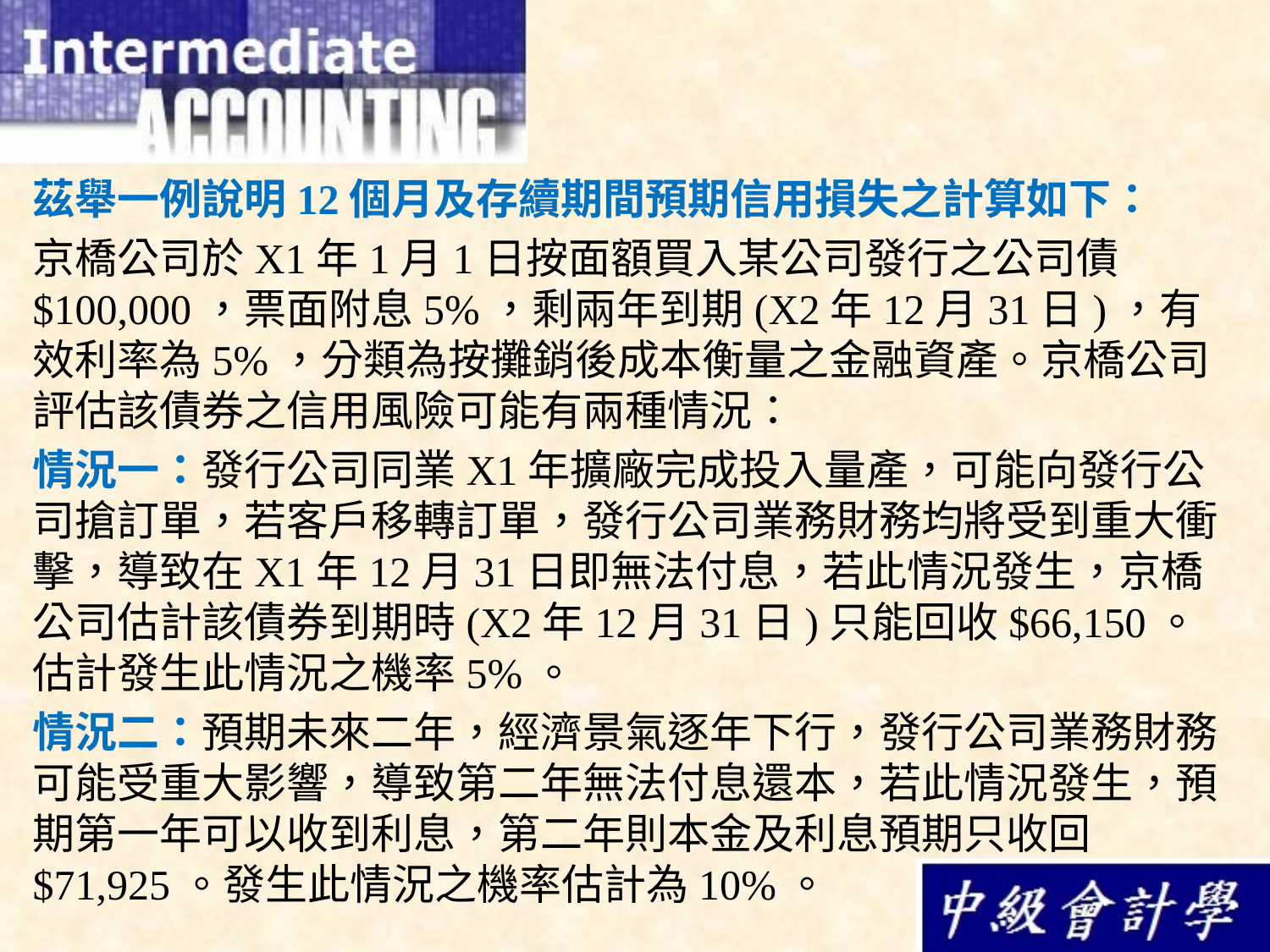

茲舉一例說明12個月及存續期間預期信用損失之計算如下：
京橋公司於X1年1月1日按面額買入某公司發行之公司債$100,000，票面附息5%，剩兩年到期(X2年12月31日)，有效利率為5%，分類為按攤銷後成本衡量之金融資產。京橋公司評估該債券之信用風險可能有兩種情況：
情況一：發行公司同業X1年擴廠完成投入量產，可能向發行公司搶訂單，若客戶移轉訂單，發行公司業務財務均將受到重大衝擊，導致在X1年12月31日即無法付息，若此情況發生，京橋公司估計該債券到期時(X2年12月31日)只能回收$66,150。估計發生此情況之機率5%。
情況二：預期未來二年，經濟景氣逐年下行，發行公司業務財務可能受重大影響，導致第二年無法付息還本，若此情況發生，預期第一年可以收到利息，第二年則本金及利息預期只收回$71,925。發生此情況之機率估計為10%。